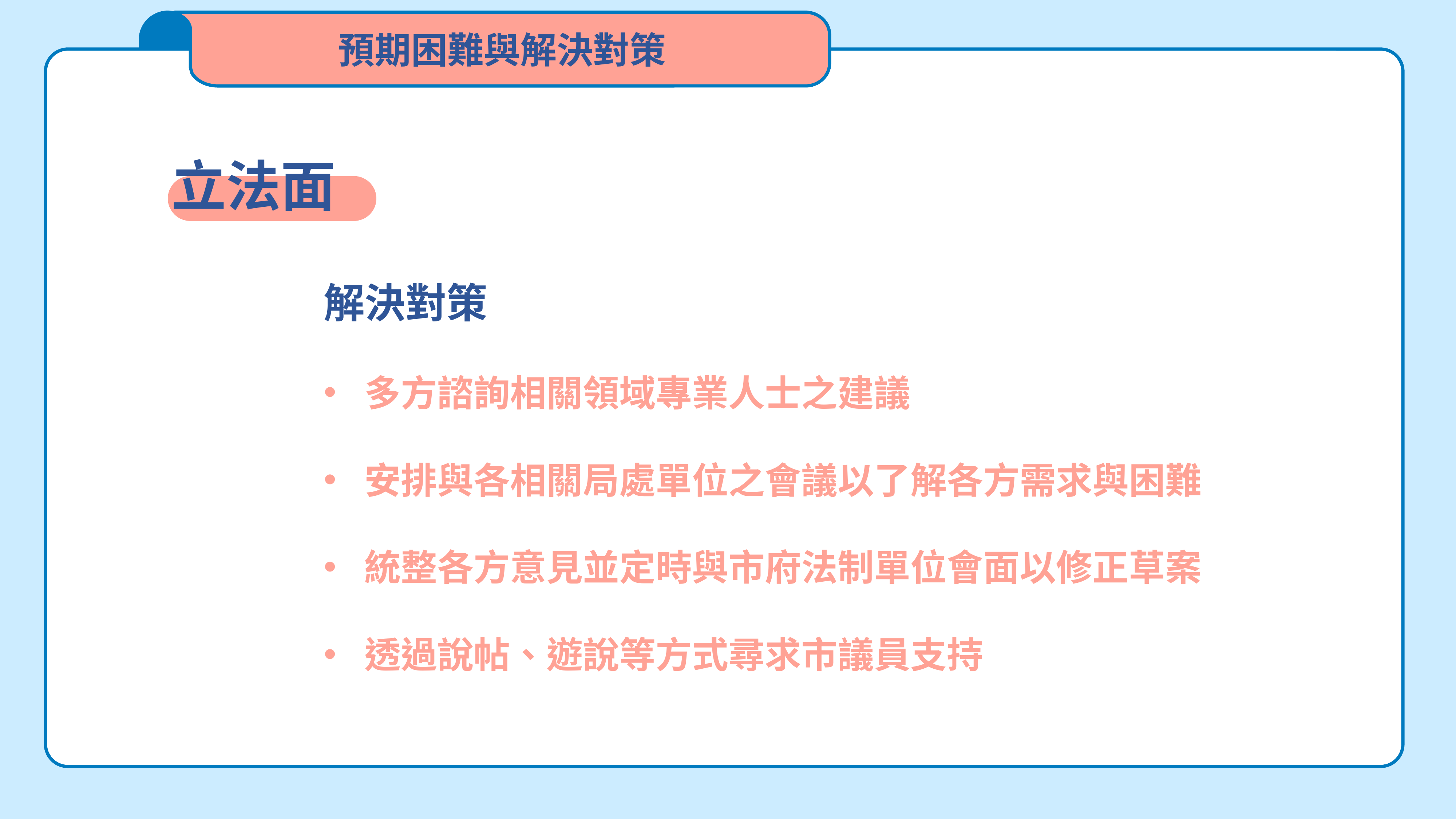

預期困難與解決對策

立法面

解決對策
多方諮詢相關領域專業人士之建議
安排與各相關局處單位之會議以了解各方需求與困難
統整各方意見並定時與市府法制單位會面以修正草案
透過說帖、遊說等方式尋求市議員支持